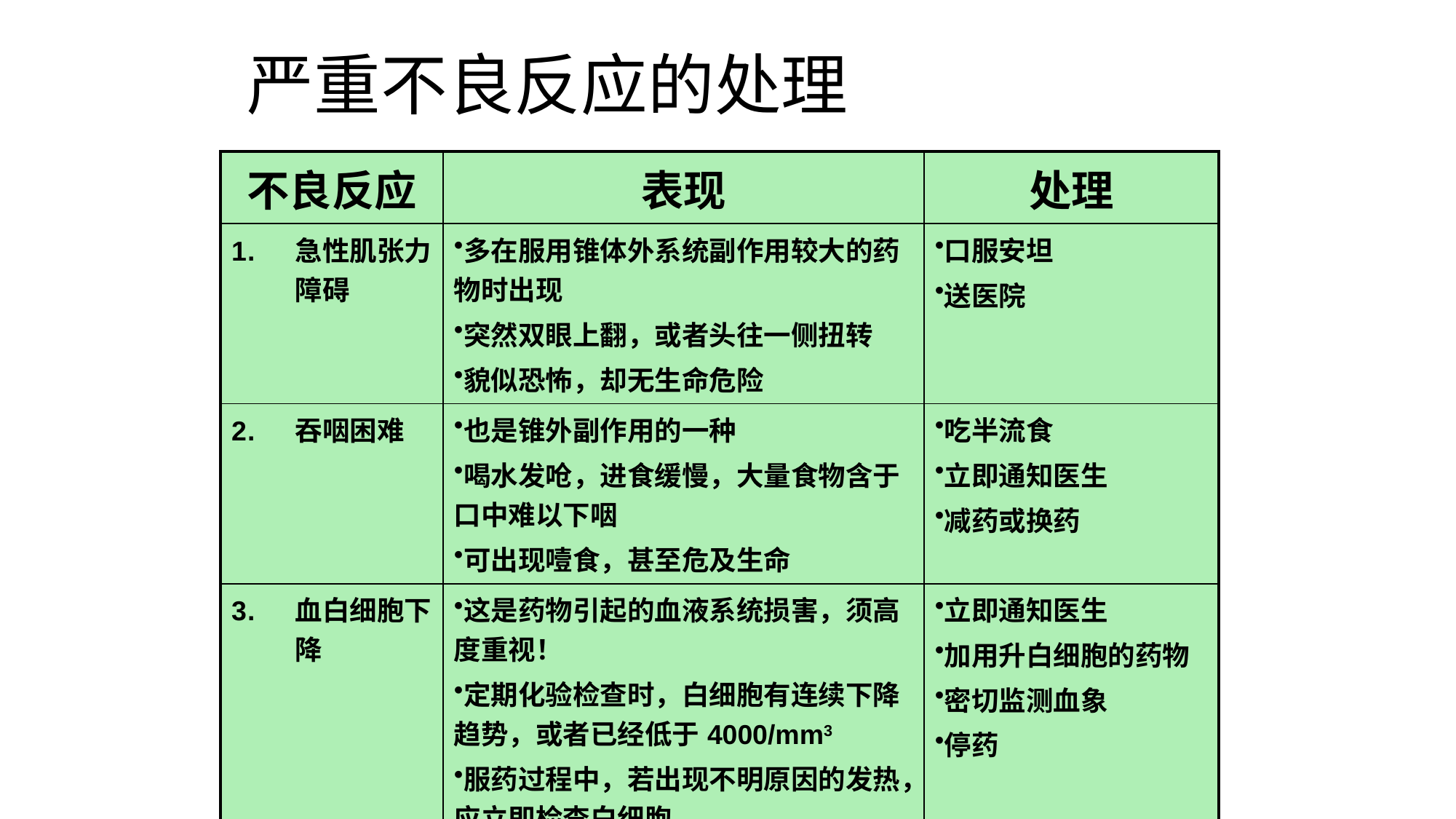

# 严重不良反应的处理
| 不良反应 | 表现 | 处理 |
| --- | --- | --- |
| 急性肌张力障碍 | 多在服用锥体外系统副作用较大的药物时出现 突然双眼上翻，或者头往一侧扭转 貌似恐怖，却无生命危险 | 口服安坦 送医院 |
| 吞咽困难 | 也是锥外副作用的一种 喝水发呛，进食缓慢，大量食物含于口中难以下咽 可出现噎食，甚至危及生命 | 吃半流食 立即通知医生 减药或换药 |
| 血白细胞下降 | 这是药物引起的血液系统损害，须高度重视！ 定期化验检查时，白细胞有连续下降趋势，或者已经低于4000/mm3 服药过程中，若出现不明原因的发热，应立即检查白细胞 | 立即通知医生 加用升白细胞的药物 密切监测血象 停药 |
60